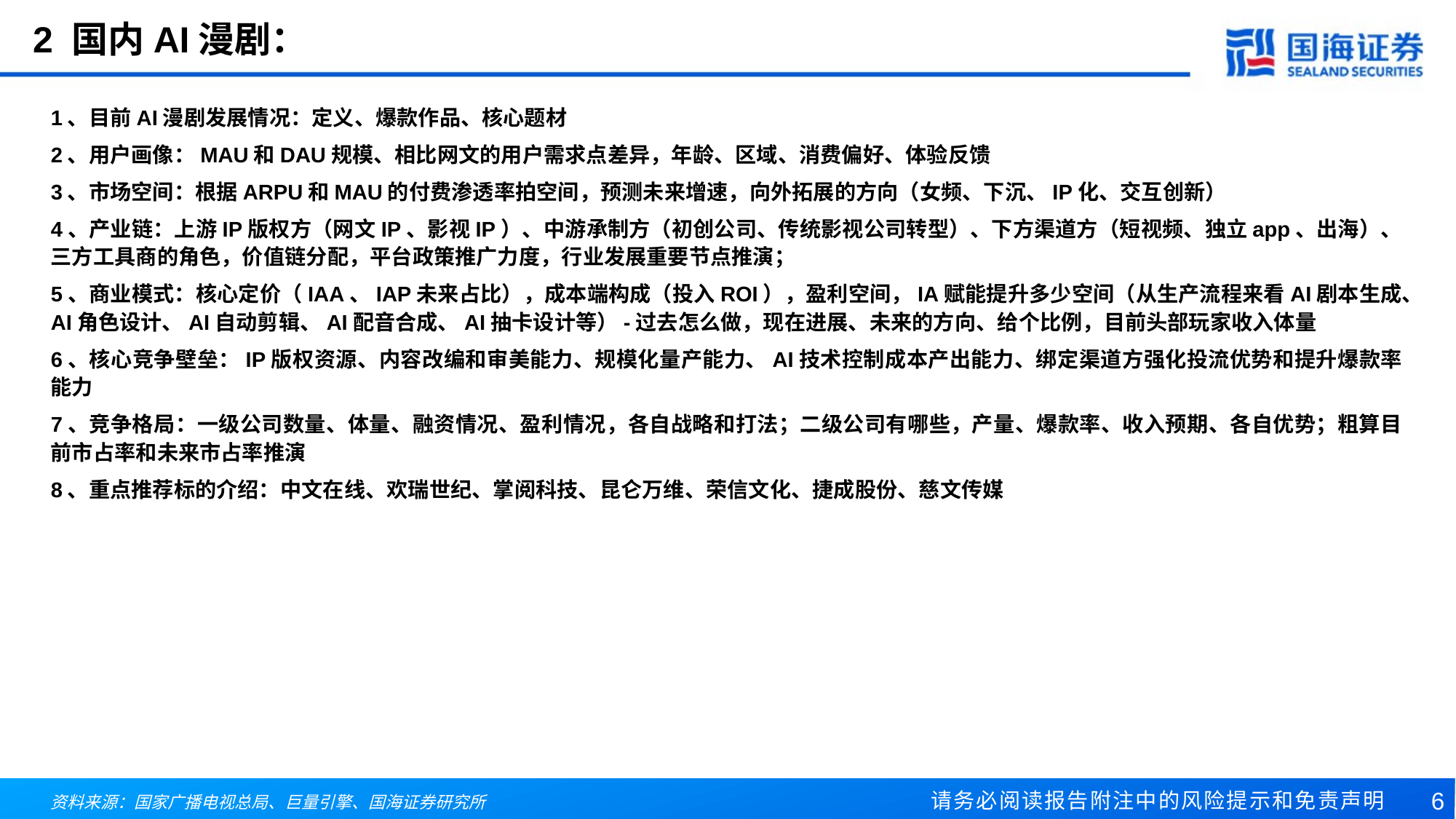

# 2 国内AI漫剧：
1、目前AI漫剧发展情况：定义、爆款作品、核心题材
2、用户画像：MAU和DAU规模、相比网文的用户需求点差异，年龄、区域、消费偏好、体验反馈
3、市场空间：根据ARPU和MAU的付费渗透率拍空间，预测未来增速，向外拓展的方向（女频、下沉、IP化、交互创新）
4、产业链：上游IP版权方（网文IP、影视IP）、中游承制方（初创公司、传统影视公司转型）、下方渠道方（短视频、独立app、出海）、三方工具商的角色，价值链分配，平台政策推广力度，行业发展重要节点推演；
5、商业模式：核心定价（IAA、IAP未来占比），成本端构成（投入ROI），盈利空间，IA赋能提升多少空间（从生产流程来看AI剧本生成、AI角色设计、AI自动剪辑、AI配音合成、AI抽卡设计等）-过去怎么做，现在进展、未来的方向、给个比例，目前头部玩家收入体量
6、核心竞争壁垒：IP版权资源、内容改编和审美能力、规模化量产能力、AI技术控制成本产出能力、绑定渠道方强化投流优势和提升爆款率能力
7、竞争格局：一级公司数量、体量、融资情况、盈利情况，各自战略和打法；二级公司有哪些，产量、爆款率、收入预期、各自优势；粗算目前市占率和未来市占率推演
8、重点推荐标的介绍：中文在线、欢瑞世纪、掌阅科技、昆仑万维、荣信文化、捷成股份、慈文传媒
资料来源：国家广播电视总局、巨量引擎、国海证券研究所